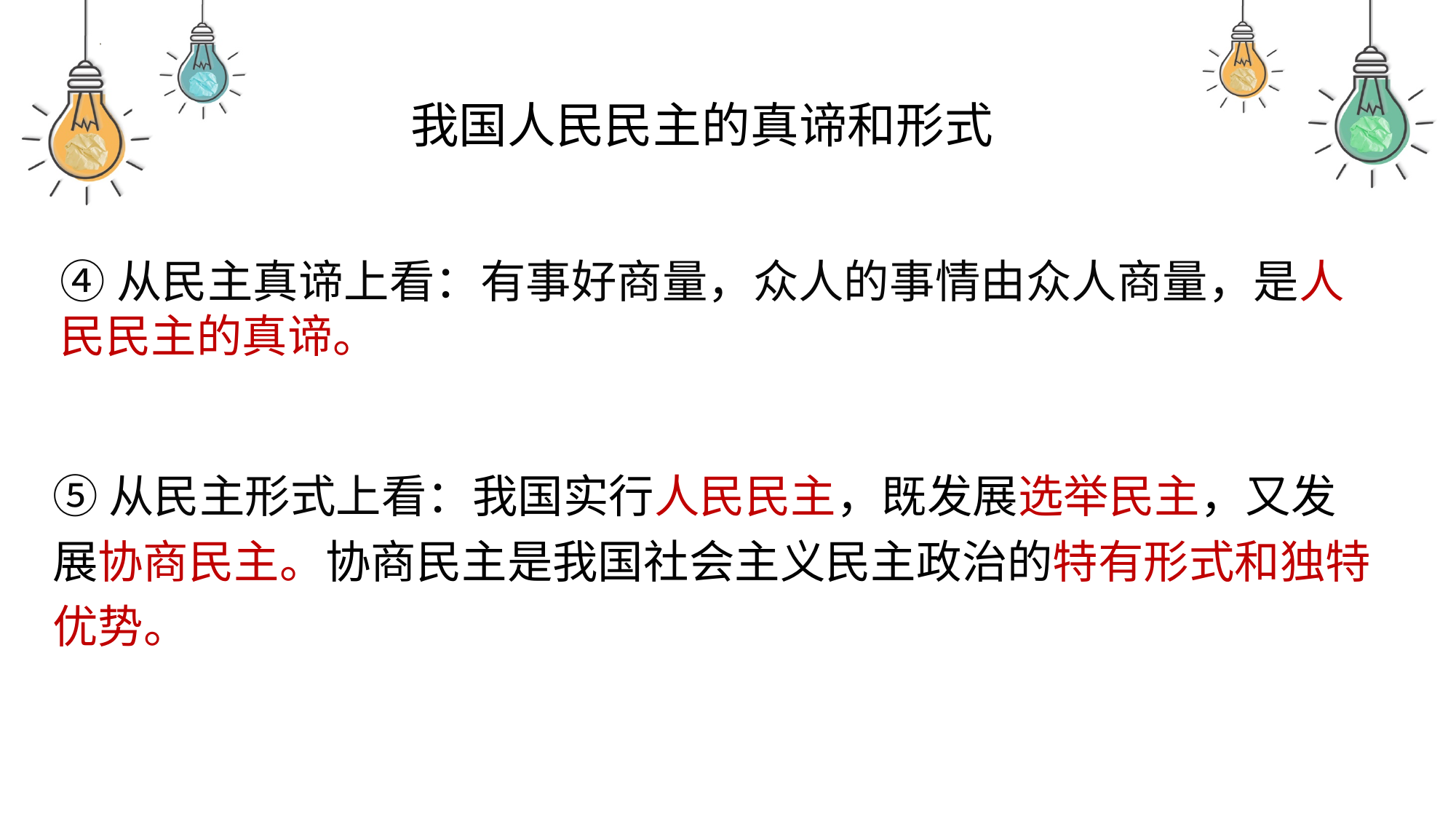

我国人民民主的真谛和形式
④从民主真谛上看：有事好商量，众人的事情由众人商量，是人民民主的真谛。
⑤从民主形式上看：我国实行人民民主，既发展选举民主，又发展协商民主。协商民主是我国社会主义民主政治的特有形式和独特优势。